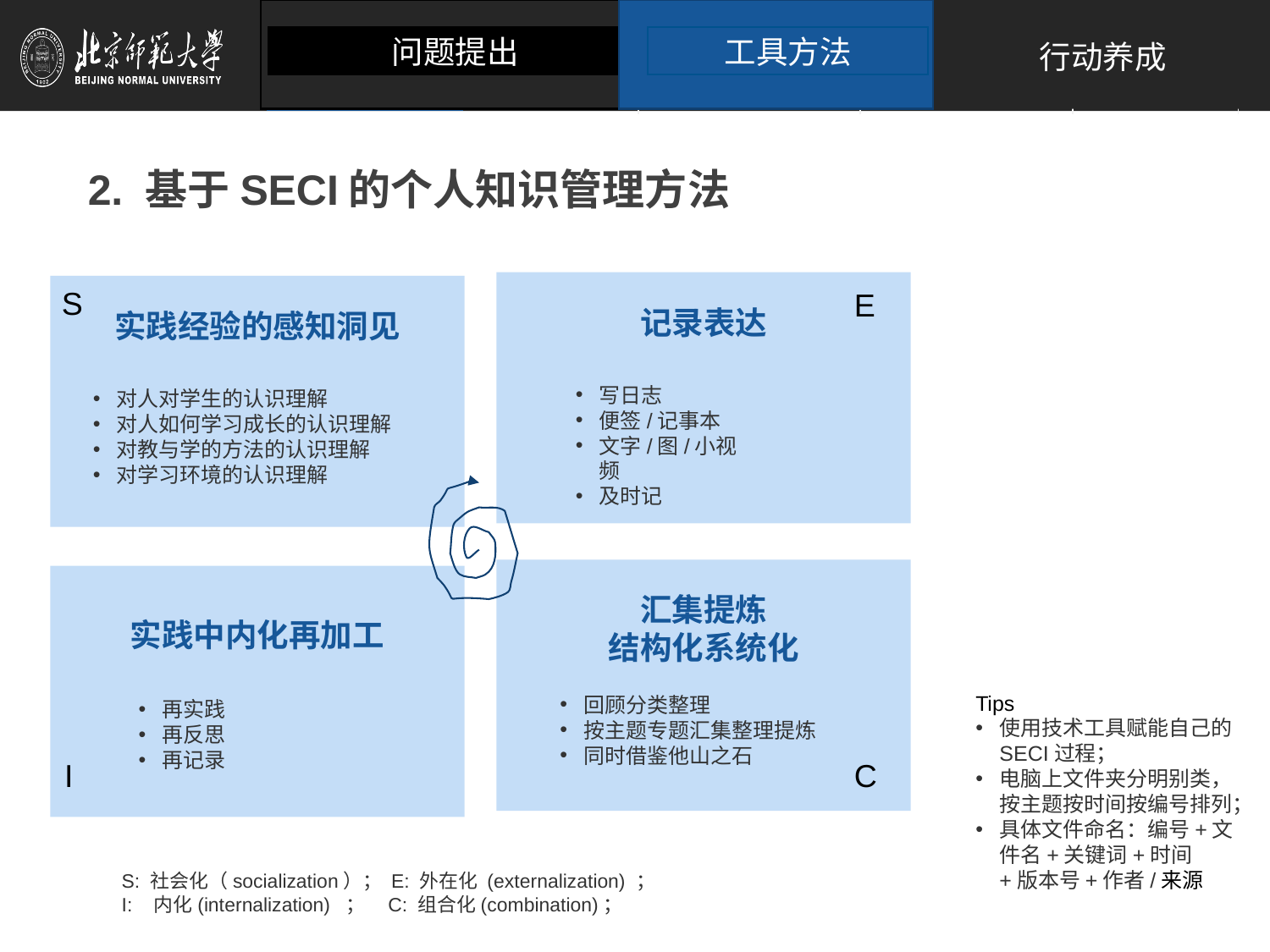

行动养成
问题提出
工具方法
2. 基于SECI的个人知识管理方法
记录表达

实践经验的感知洞见

S
E

汇集提炼
结构化系统化

实践中内化再加工

I
C

写日志
便签/记事本
文字/图/小视频
及时记
对人对学生的认识理解
对人如何学习成长的认识理解
对教与学的方法的认识理解
对学习环境的认识理解
Tips
使用技术工具赋能自己的SECI过程；
电脑上文件夹分明别类，按主题按时间按编号排列；
具体文件命名：编号+文件名+关键词+时间+版本号+作者/来源
回顾分类整理
按主题专题汇集整理提炼
同时借鉴他山之石
再实践
再反思
再记录
S: 社会化（socialization）； E: 外在化 (externalization) ；
I:   内化(internalization)  ；    C: 组合化(combination)；